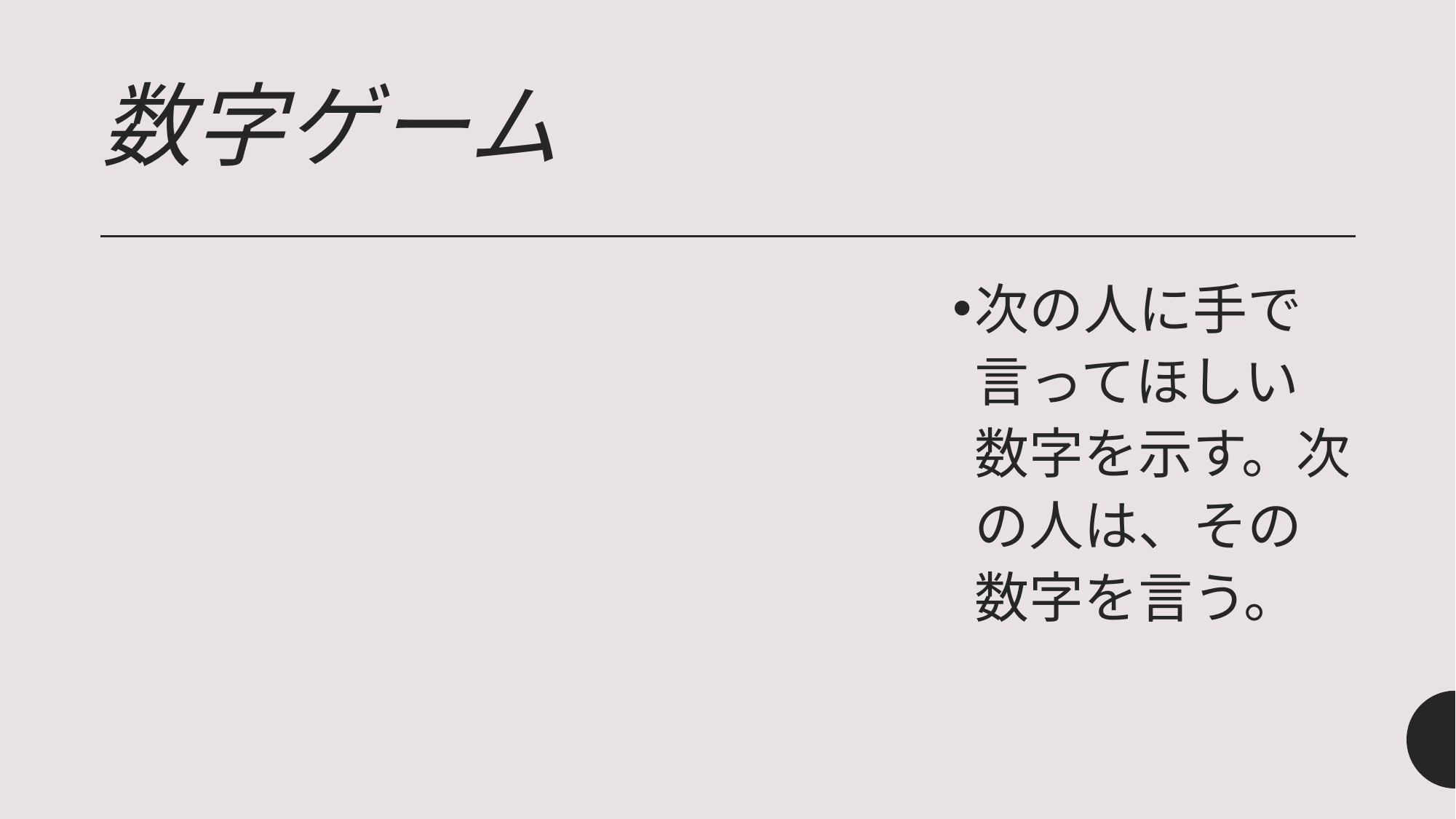

# 数字ゲーム
次の人に手で言ってほしい数字を示す。次の人は、その数字を言う。